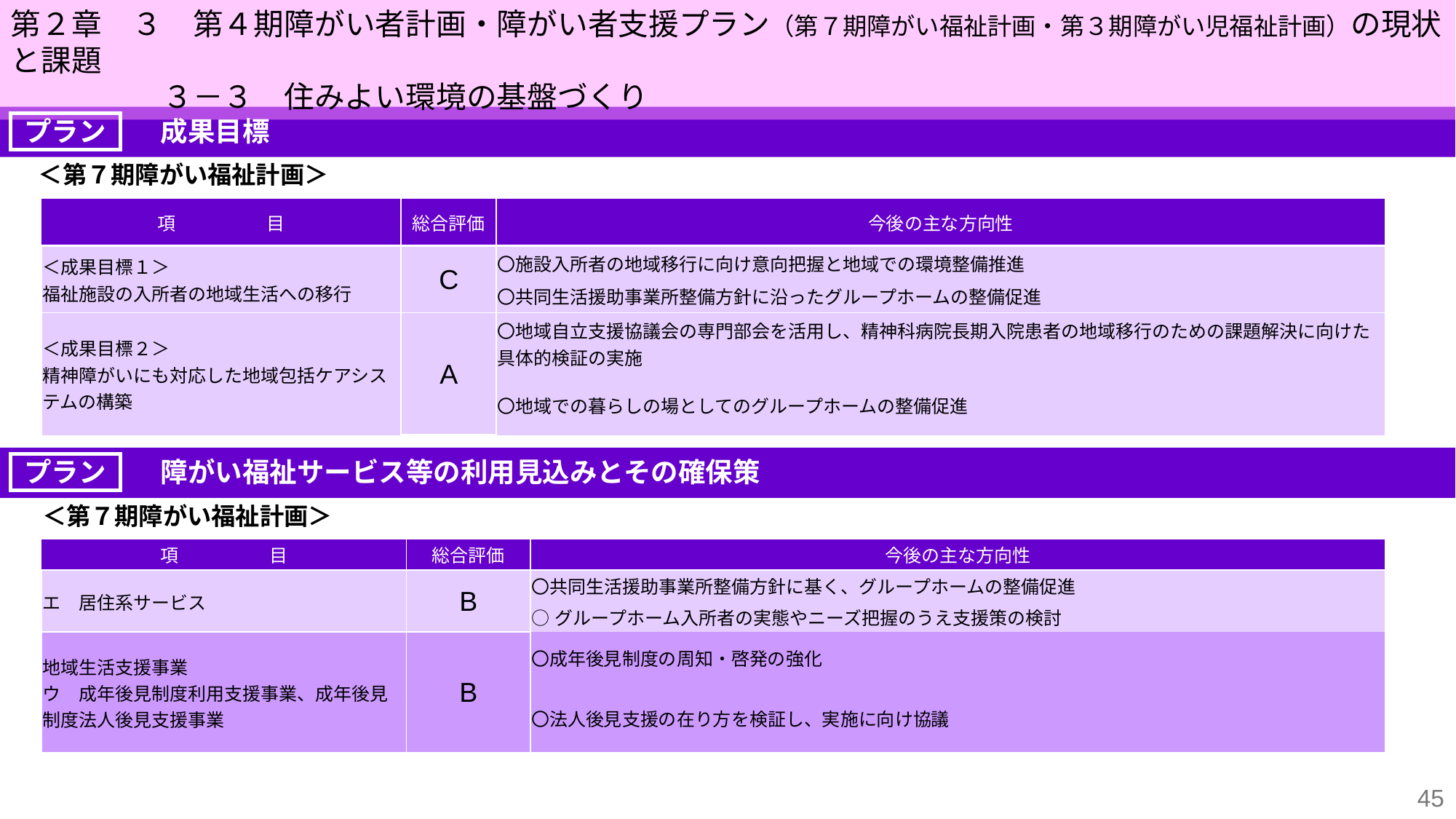

第２章　３　第４期障がい者計画・障がい者支援プラン（第７期障がい福祉計画・第３期障がい児福祉計画）の現状と課題
　　　　　３－３　住みよい環境の基盤づくり

プラン　　成果目標

＜第７期障がい福祉計画＞
| 項　　　　　目 | 総合評価 | 今後の主な方向性 |
| --- | --- | --- |
| ＜成果目標１＞ 福祉施設の入所者の地域生活への移行 | C | 〇施設入所者の地域移行に向け意向把握と地域での環境整備推進 |
|  |  | 〇共同生活援助事業所整備方針に沿ったグループホームの整備促進 |
| ＜成果目標２＞ 精神障がいにも対応した地域包括ケアシステムの構築 | A | 〇地域自立支援協議会の専門部会を活用し、精神科病院長期入院患者の地域移行のための課題解決に向けた具体的検証の実施 |
|  |  | 〇地域での暮らしの場としてのグループホームの整備促進 |

プラン　　障がい福祉サービス等の利用見込みとその確保策

＜第７期障がい福祉計画＞
| 項　　　　　目 | 総合評価 | 今後の主な方向性 |
| --- | --- | --- |
| エ　居住系サービス | B | 〇共同生活援助事業所整備方針に基く、グループホームの整備促進 |
|  |  | ○グループホーム入所者の実態やニーズ把握のうえ支援策の検討 |
| 地域生活支援事業 ウ　成年後見制度利用支援事業、成年後見制度法人後見支援事業 | B | 〇成年後見制度の周知・啓発の強化 |
|  |  | 〇法人後見支援の在り方を検証し、実施に向け協議 |
45